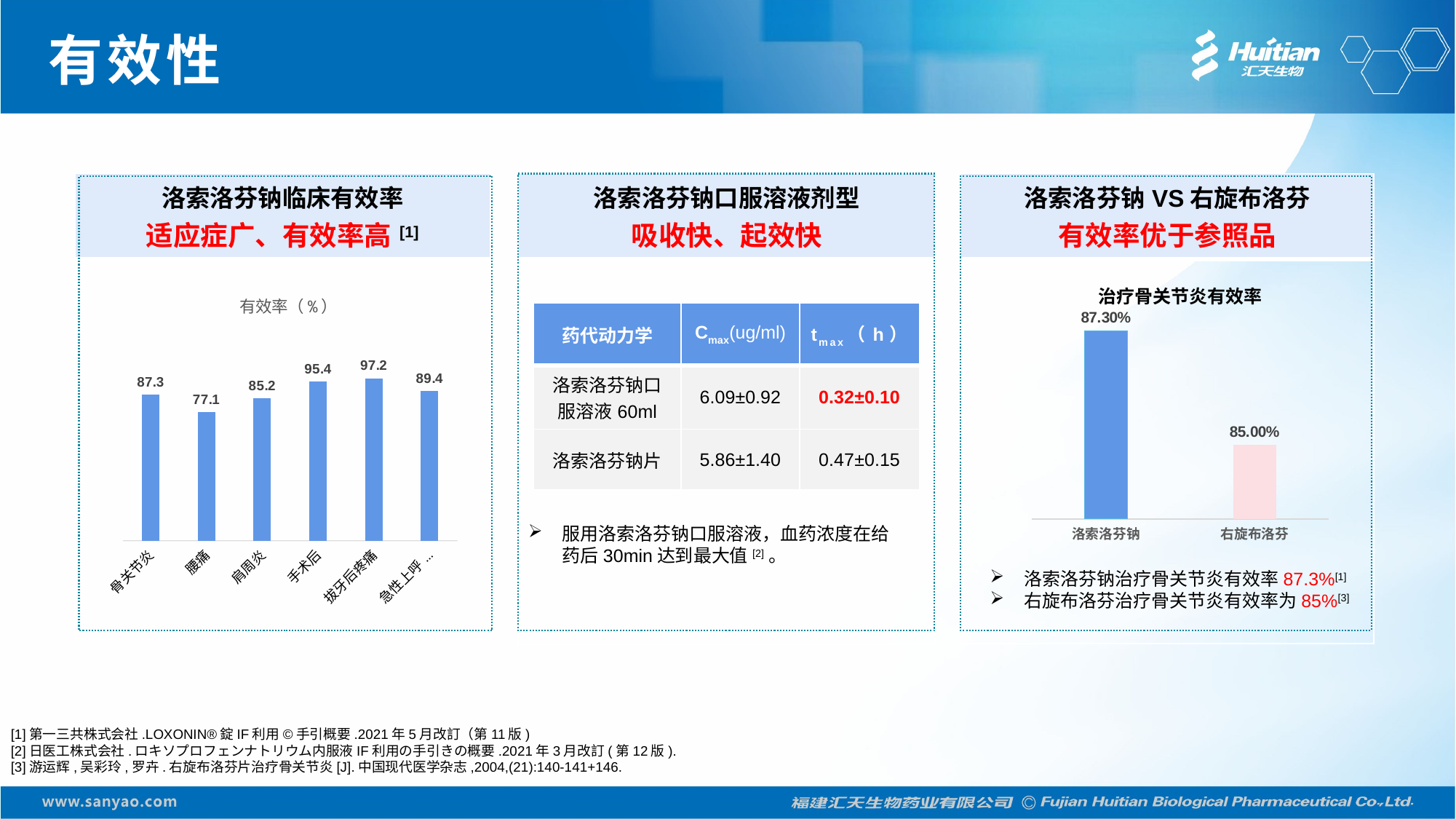

# 有效性
| 洛索洛芬钠临床有效率 适应症广、有效率高[1] |
| --- |
|  |
| 洛索洛芬钠VS右旋布洛芬 有效率优于参照品 |
| --- |
|  |
| 洛索洛芬钠口服溶液剂型 吸收快、起效快 |
| --- |
|  |

治疗骨关节炎有效率

### Chart: 有效率（%）

| Category | 有效率（%） |
|---|---|
| 骨关节炎 | 87.3 |
| 腰痛 | 77.1 |
| 肩周炎 | 85.2 |
| 手术后，创伤后 | 95.4 |
| 拔牙后疼痛 | 97.2 |
| 急性上呼吸道炎症 | 89.4 |
| 药代动力学 | Cmax(ug/ml) | tmax（h） |
| --- | --- | --- |
| 洛索洛芬钠口服溶液60ml | 6.09±0.92 | 0.32±0.10 |
| 洛索洛芬钠片 | 5.86±1.40 | 0.47±0.15 |

### Chart

| Category |  |
|---|---|
| 洛索洛芬钠 | 0.873 |
| 右旋布洛芬 | 0.85 |
服用洛索洛芬钠口服溶液，血药浓度在给药后30min达到最大值[2]。
洛索洛芬钠治疗骨关节炎有效率87.3%[1]
右旋布洛芬治疗骨关节炎有效率为85%[3]
[1]第一三共株式会社.LOXONIN®錠IF利用©手引概要.2021年5月改訂（第11版)
[2]日医工株式会社.ロキソプロフェンナトリウム内服液IF利用の手引きの概要.2021年3月改訂(第12版).
[3]游运辉,吴彩玲,罗卉.右旋布洛芬片治疗骨关节炎[J].中国现代医学杂志,2004,(21):140-141+146.